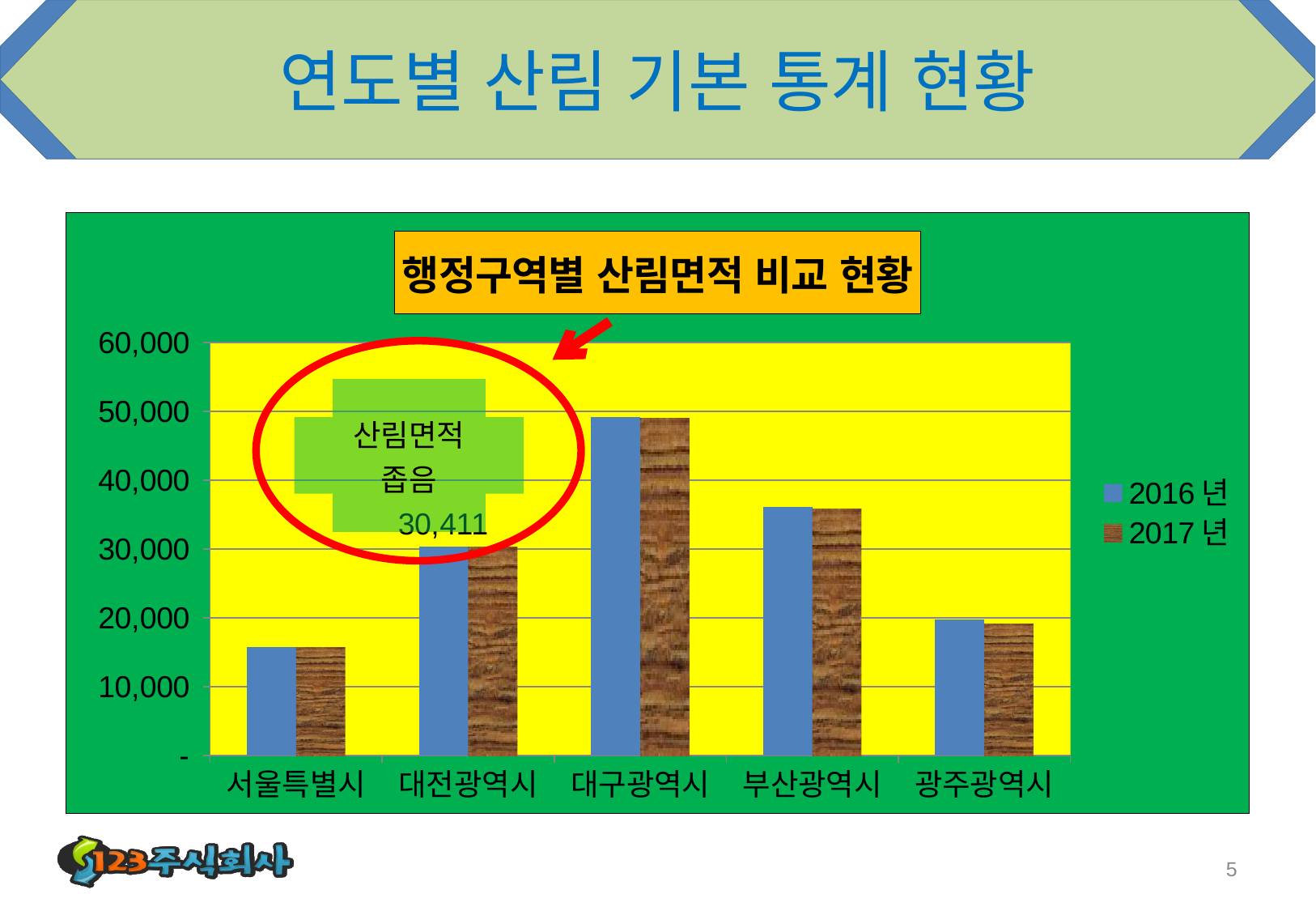

# 연도별 산림 기본 통계 현황

### Chart: 행정구역별 산림면적 비교 현황

| Category | 2016년 | 2017년 |
|---|---|---|
| 서울특별시 | 15738.0 | 15735.0 |
| 대전광역시 | 30411.0 | 30256.0 |
| 대구광역시 | 49141.0 | 49014.0 |
| 부산광역시 | 36102.0 | 35873.0 |
| 광주광역시 | 19796.0 | 19172.0 |
5